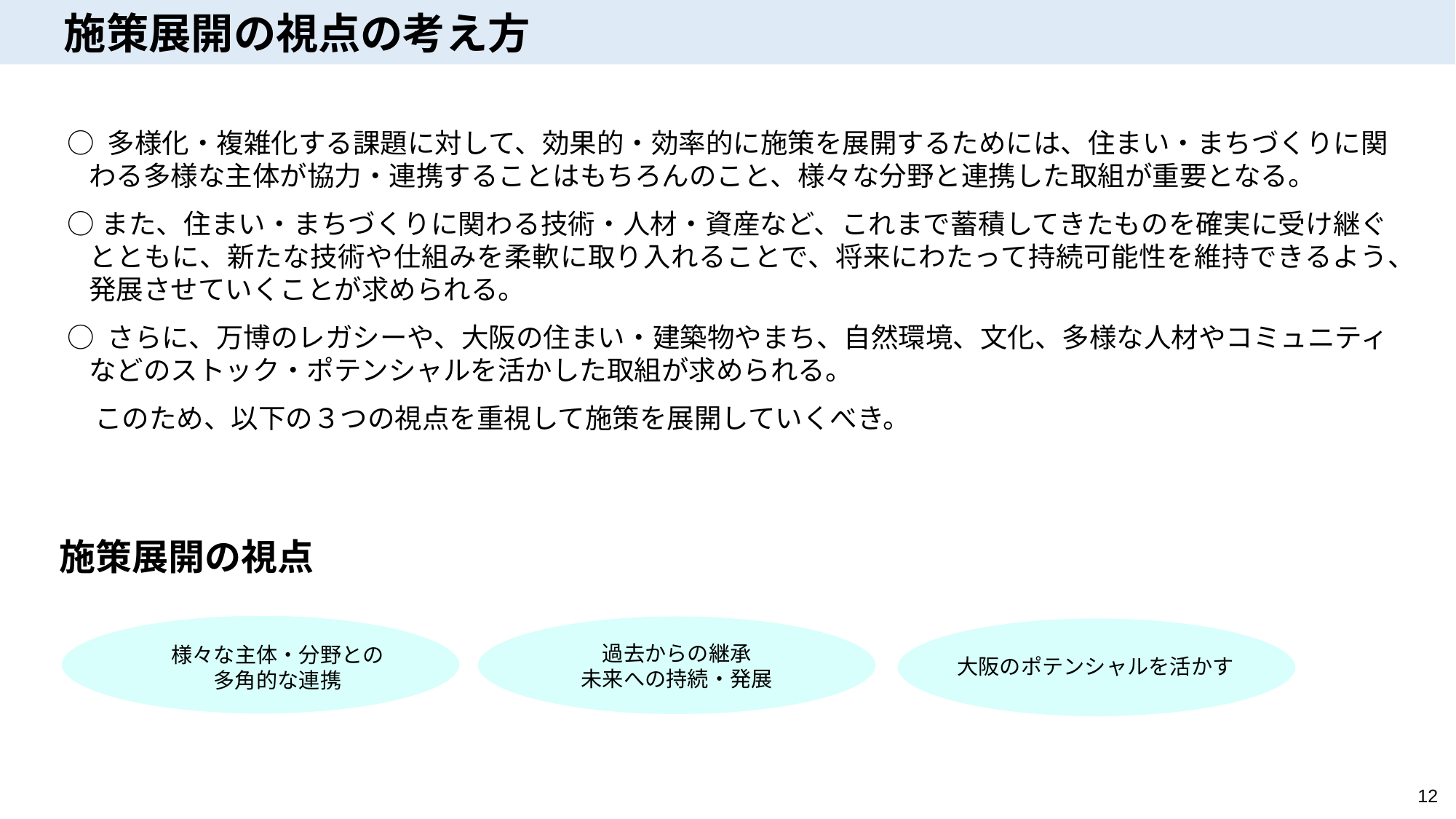

施策展開の視点の考え方

○ 多様化・複雑化する課題に対して、効果的・効率的に施策を展開するためには、住まい・まちづくりに関わる多様な主体が協力・連携することはもちろんのこと、様々な分野と連携した取組が重要となる。
○また、住まい・まちづくりに関わる技術・人材・資産など、これまで蓄積してきたものを確実に受け継ぐとともに、新たな技術や仕組みを柔軟に取り入れることで、将来にわたって持続可能性を維持できるよう、発展させていくことが求められる。
○ さらに、万博のレガシーや、大阪の住まい・建築物やまち、自然環境、文化、多様な人材やコミュニティなどのストック・ポテンシャルを活かした取組が求められる。
　このため、以下の３つの視点を重視して施策を展開していくべき。
施策展開の視点

様々な主体・分野との
多角的な連携

過去からの継承
未来への持続・発展

大阪のポテンシャルを活かす
12